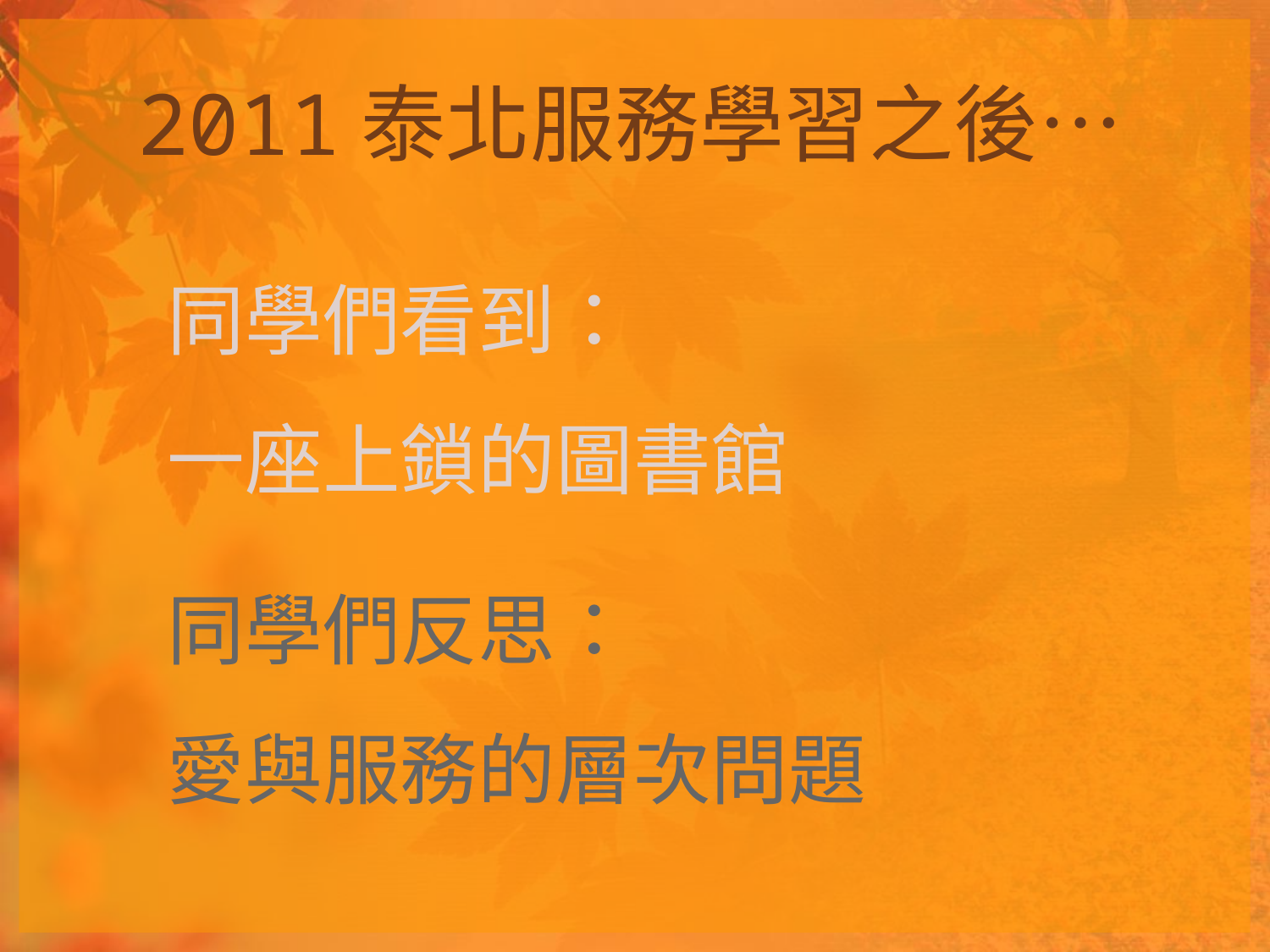

# 2011泰北服務學習之後…
同學們反思：
愛與服務的層次問題
同學們看到：
一座上鎖的圖書館